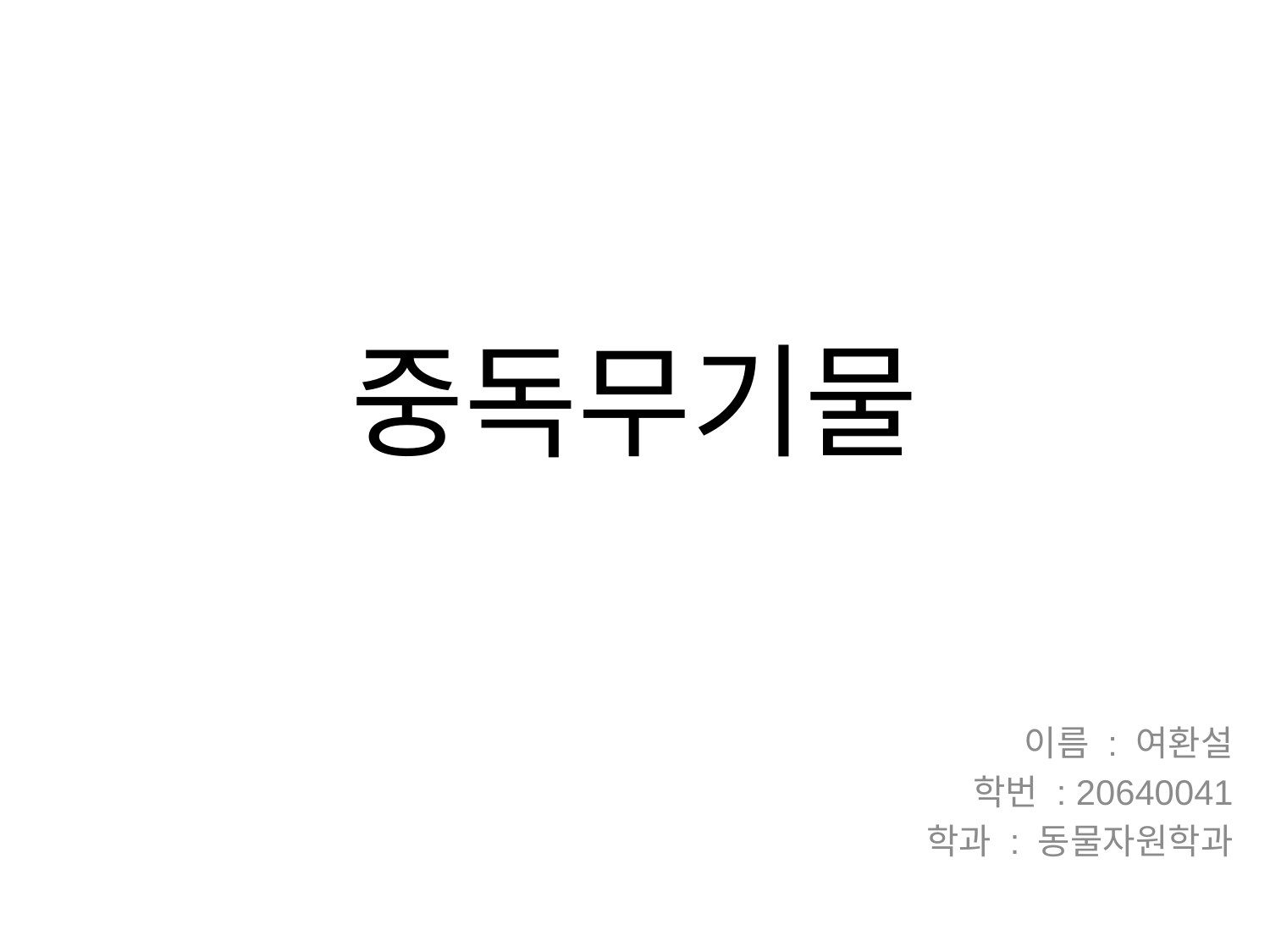

# 중독무기물
이름 : 여환설
학번 : 20640041
학과 : 동물자원학과